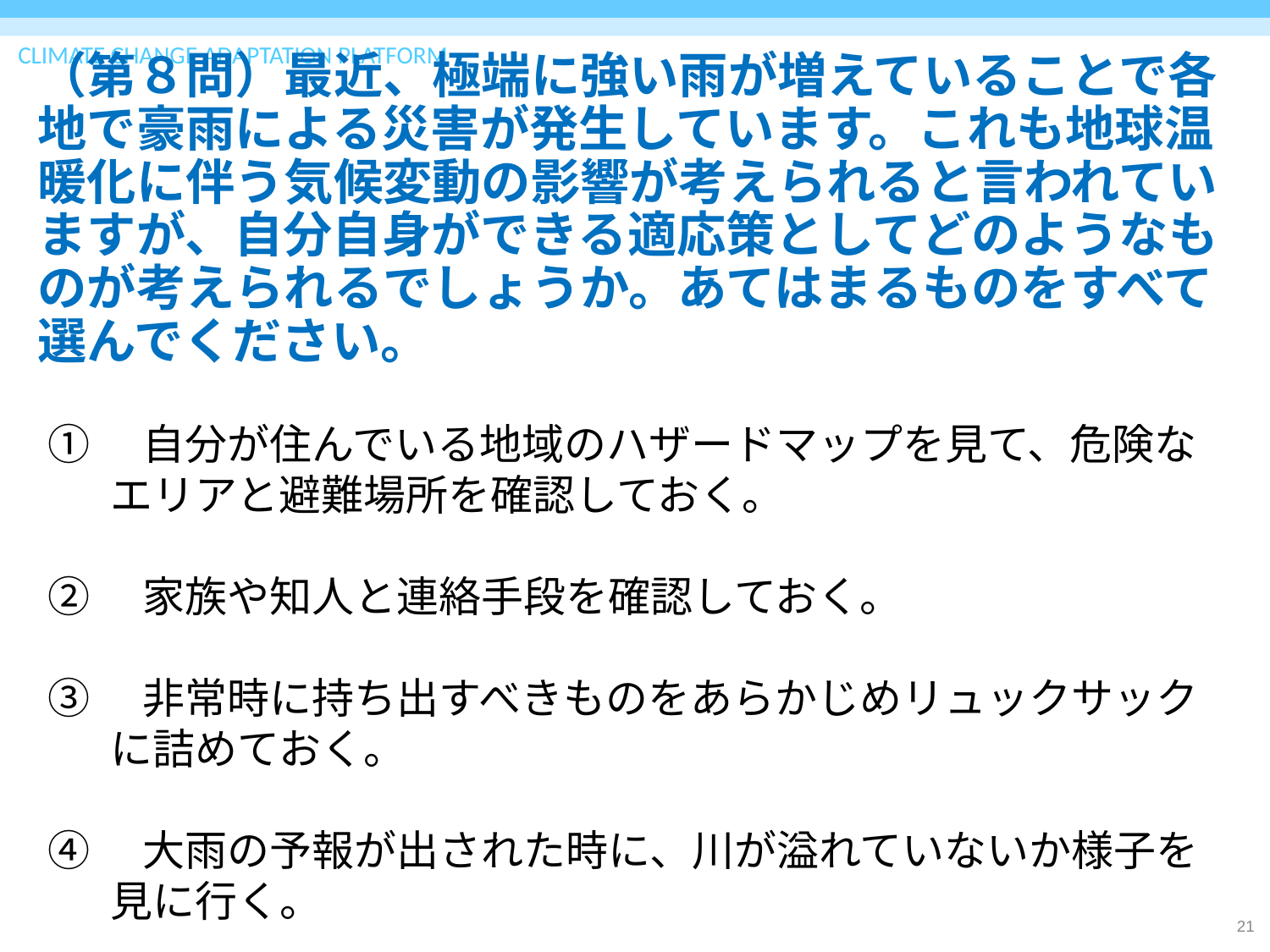

# （第８問）最近、極端に強い雨が増えていることで各地で豪雨による災害が発生しています。これも地球温暖化に伴う気候変動の影響が考えられると言われていますが、自分自身ができる適応策としてどのようなものが考えられるでしょうか。あてはまるものをすべて選んでください。
①　自分が住んでいる地域のハザードマップを見て、危険なエリアと避難場所を確認しておく。

②　家族や知人と連絡手段を確認しておく。

③　非常時に持ち出すべきものをあらかじめリュックサックに詰めておく。

④　大雨の予報が出された時に、川が溢れていないか様子を見に行く。
21